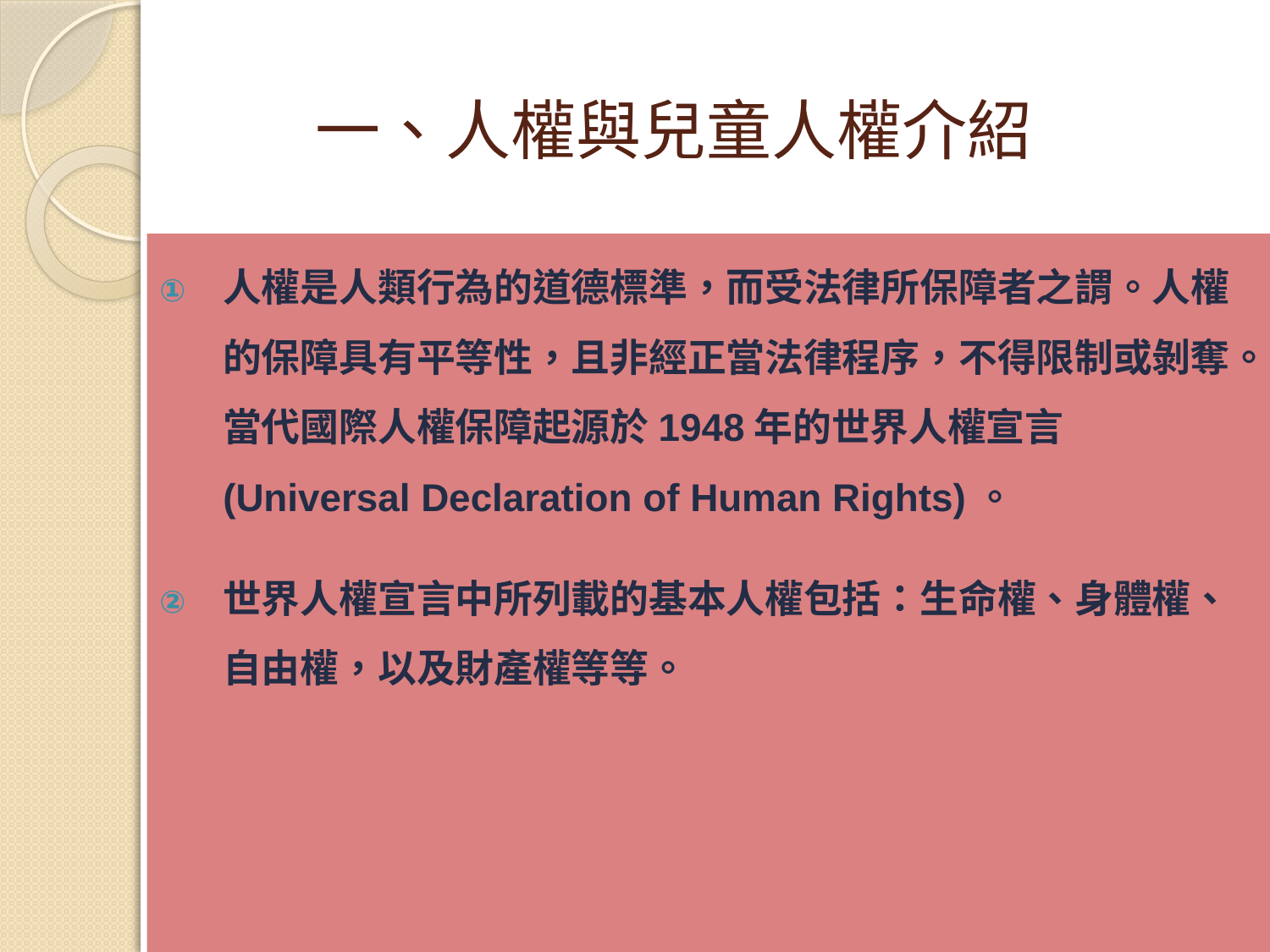

# 一、人權與兒童人權介紹
人權是人類行為的道德標準，而受法律所保障者之謂。人權的保障具有平等性，且非經正當法律程序，不得限制或剝奪。當代國際人權保障起源於1948年的世界人權宣言(Universal Declaration of Human Rights)。
世界人權宣言中所列載的基本人權包括：生命權、身體權、自由權，以及財產權等等。